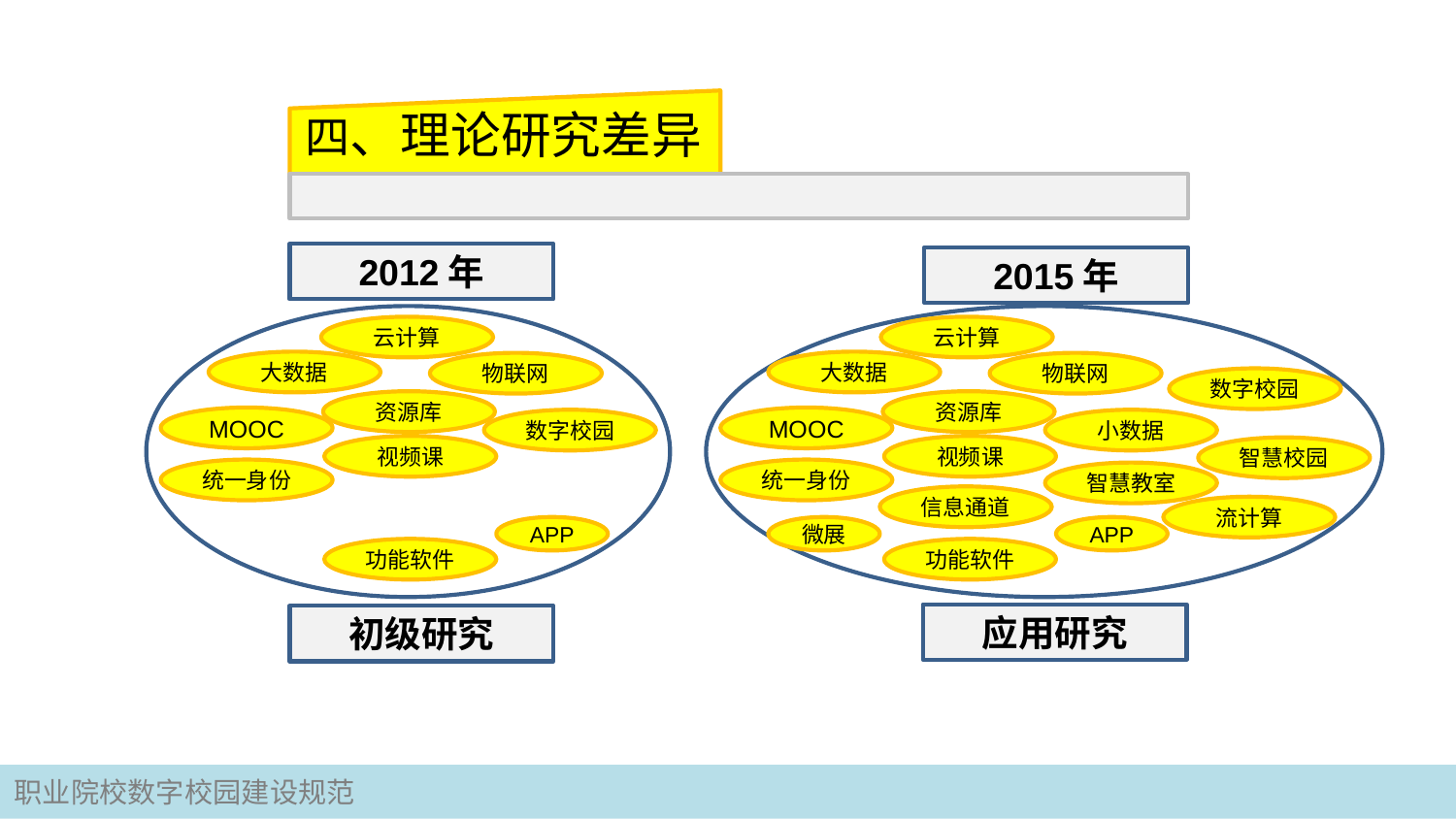

# 四、理论研究差异

2012年
2015年

云计算
云计算
大数据
大数据
物联网
物联网
数字校园
资源库
资源库
MOOC
MOOC
数字校园
小数据
视频课
视频课
智慧校园
统一身份
统一身份
智慧教室
信息通道
流计算
APP
微展
APP
功能软件
功能软件
应用研究
初级研究
职业院校数字校园建设规范